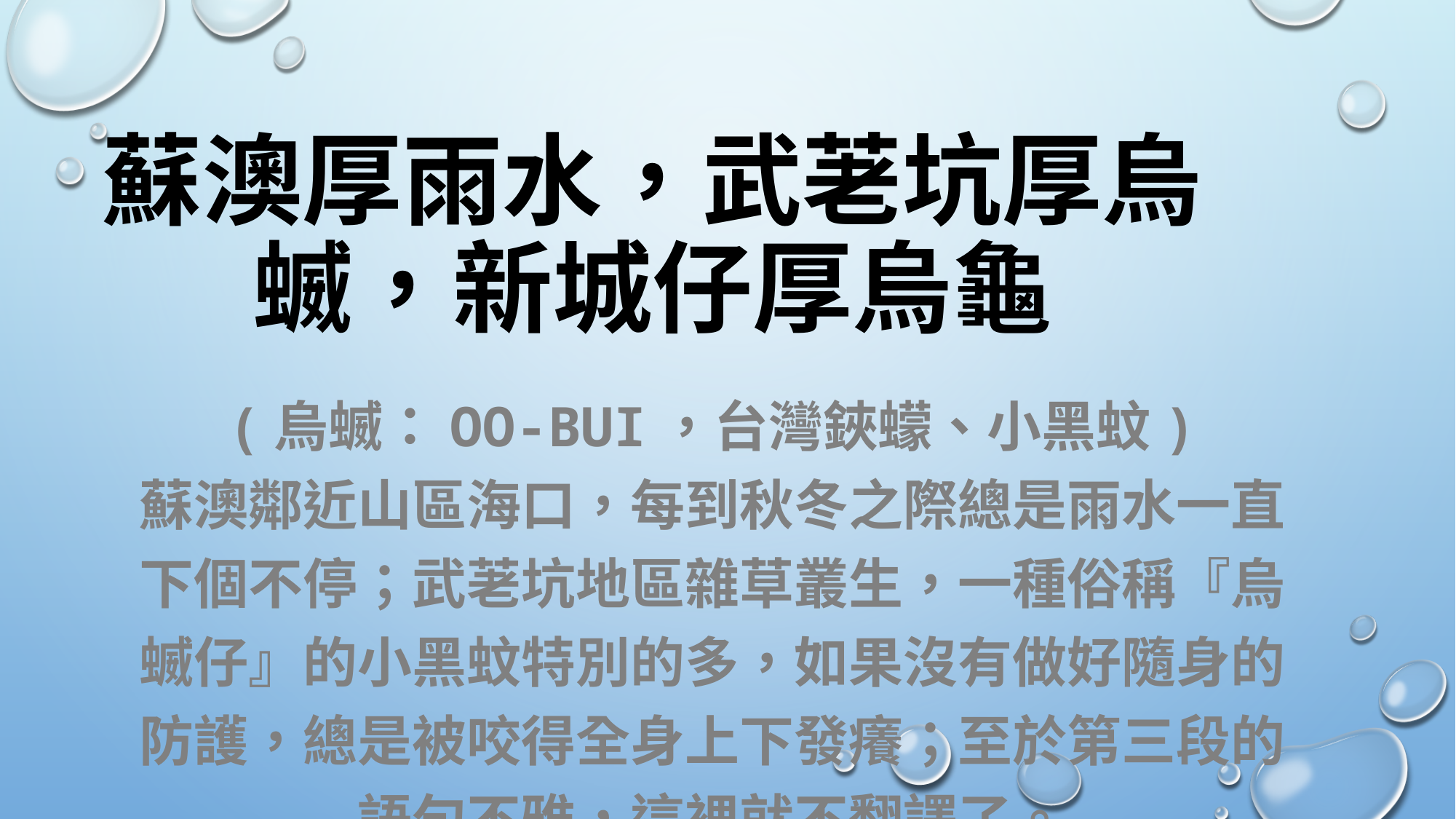

# 蘇澳厚雨水，武荖坑厚烏蝛，新城仔厚烏龜
(烏蝛：oo-bui，台灣鋏蠓、小黑蚊)
蘇澳鄰近山區海口，每到秋冬之際總是雨水一直下個不停；武荖坑地區雜草叢生，一種俗稱『烏蝛仔』的小黑蚊特別的多，如果沒有做好隨身的防護，總是被咬得全身上下發癢；至於第三段的語句不雅，這裡就不翻譯了。